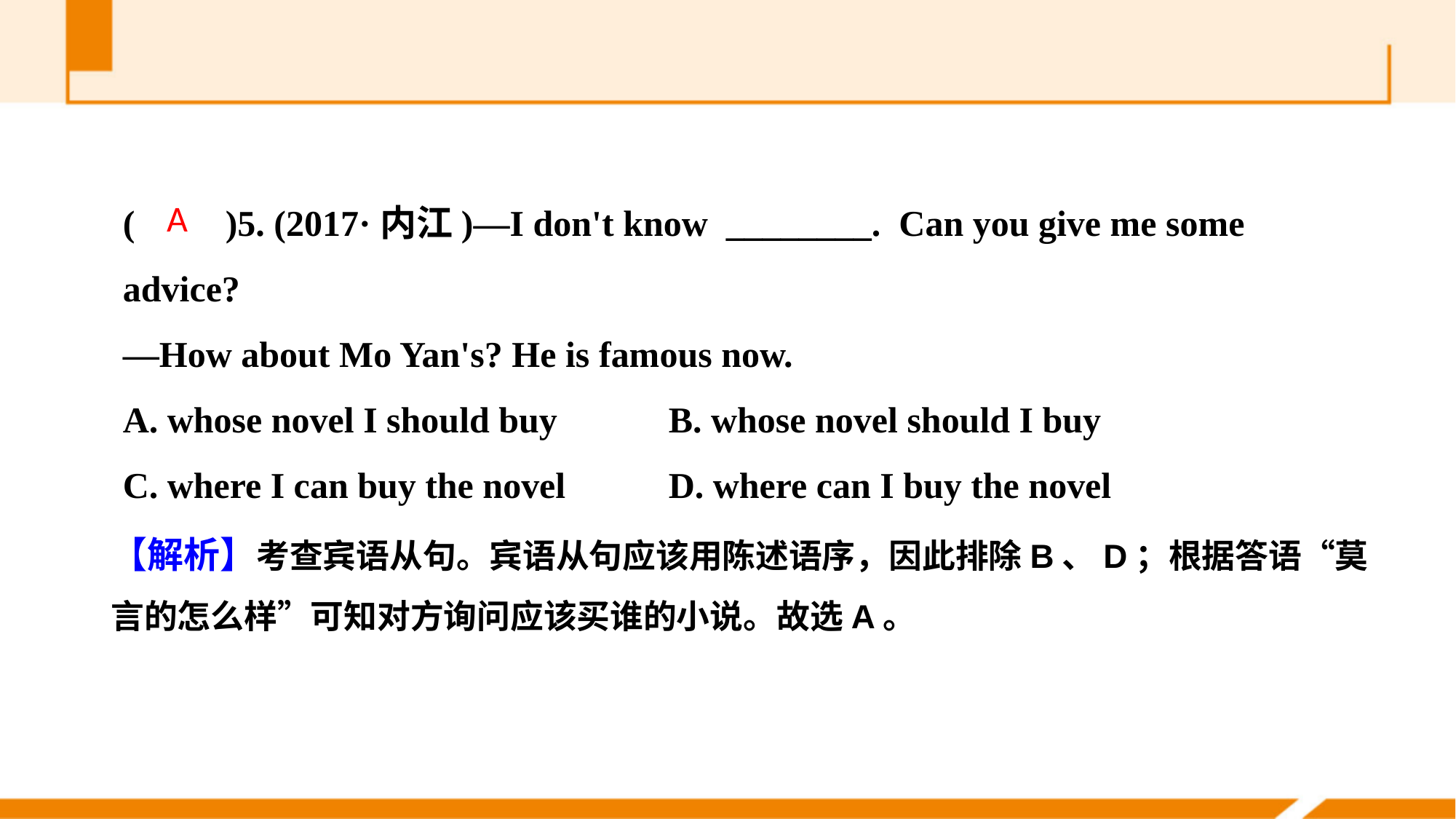

(　　)5. (2017·内江)—I don't know  ________.  Can you give me some advice?
—How about Mo Yan's? He is famous now.
A. whose novel I should buy		B. whose novel should I buy
C. where I can buy the novel	D. where can I buy the novel
A
【解析】考查宾语从句。宾语从句应该用陈述语序，因此排除B、D；根据答语“莫言的怎么样”可知对方询问应该买谁的小说。故选A。